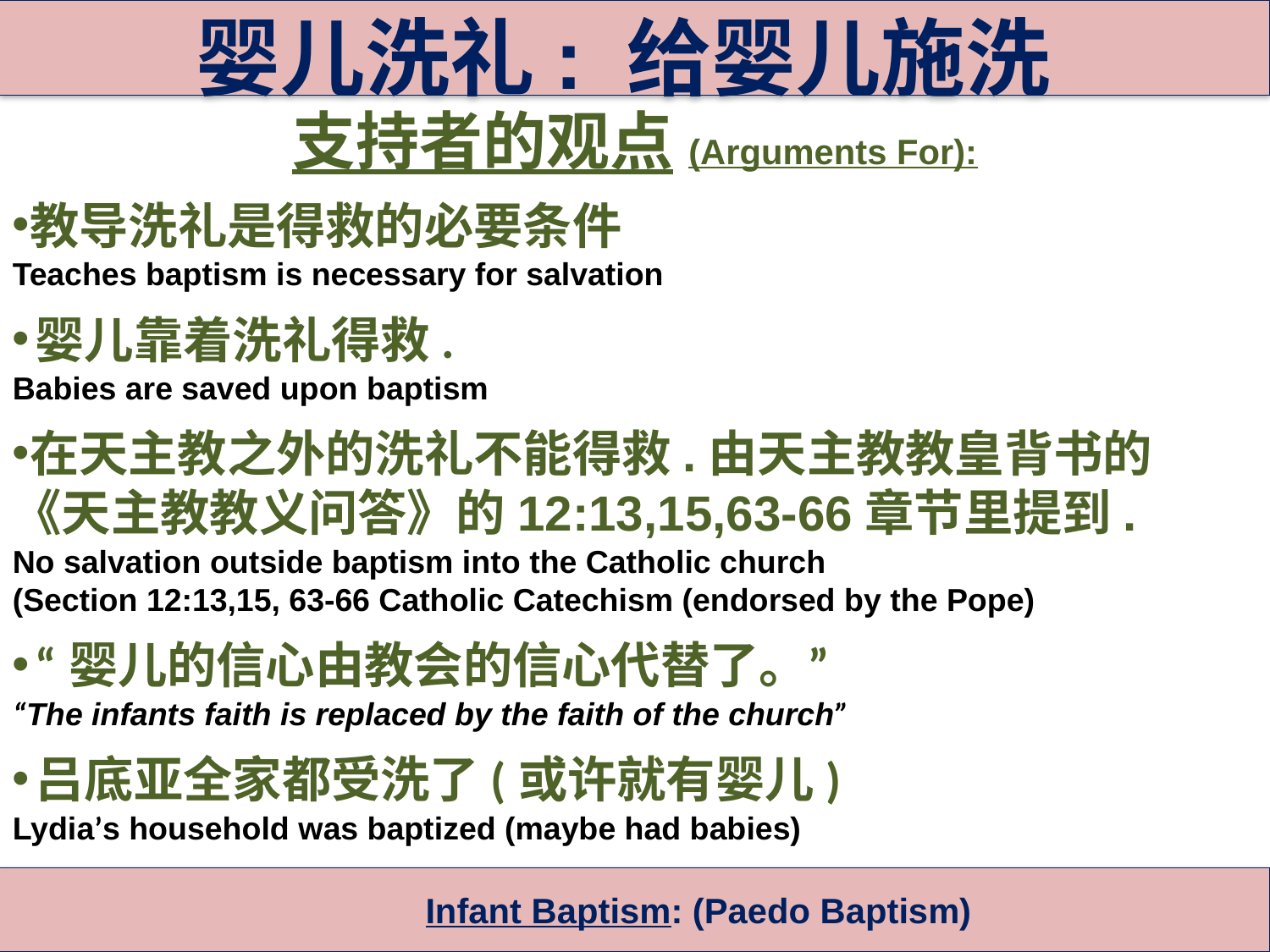

婴儿洗礼: 给婴儿施洗
支持者的观点(Arguments For):

教导洗礼是得救的必要条件
Teaches baptism is necessary for salvation

婴儿靠着洗礼得救.
Babies are saved upon baptism

在天主教之外的洗礼不能得救.由天主教教皇背书的  《天主教教义问答》的12:13,15,63-66章节里提到.
No salvation outside baptism into the Catholic church                                         (Section 12:13,15, 63-66 Catholic Catechism (endorsed by the Pope)

“婴儿的信心由教会的信心代替了。”
“The infants faith is replaced by the faith of the church”

吕底亚全家都受洗了(或许就有婴儿)
Lydia’s household was baptized (maybe had babies)

Infant Baptism: (Paedo Baptism)